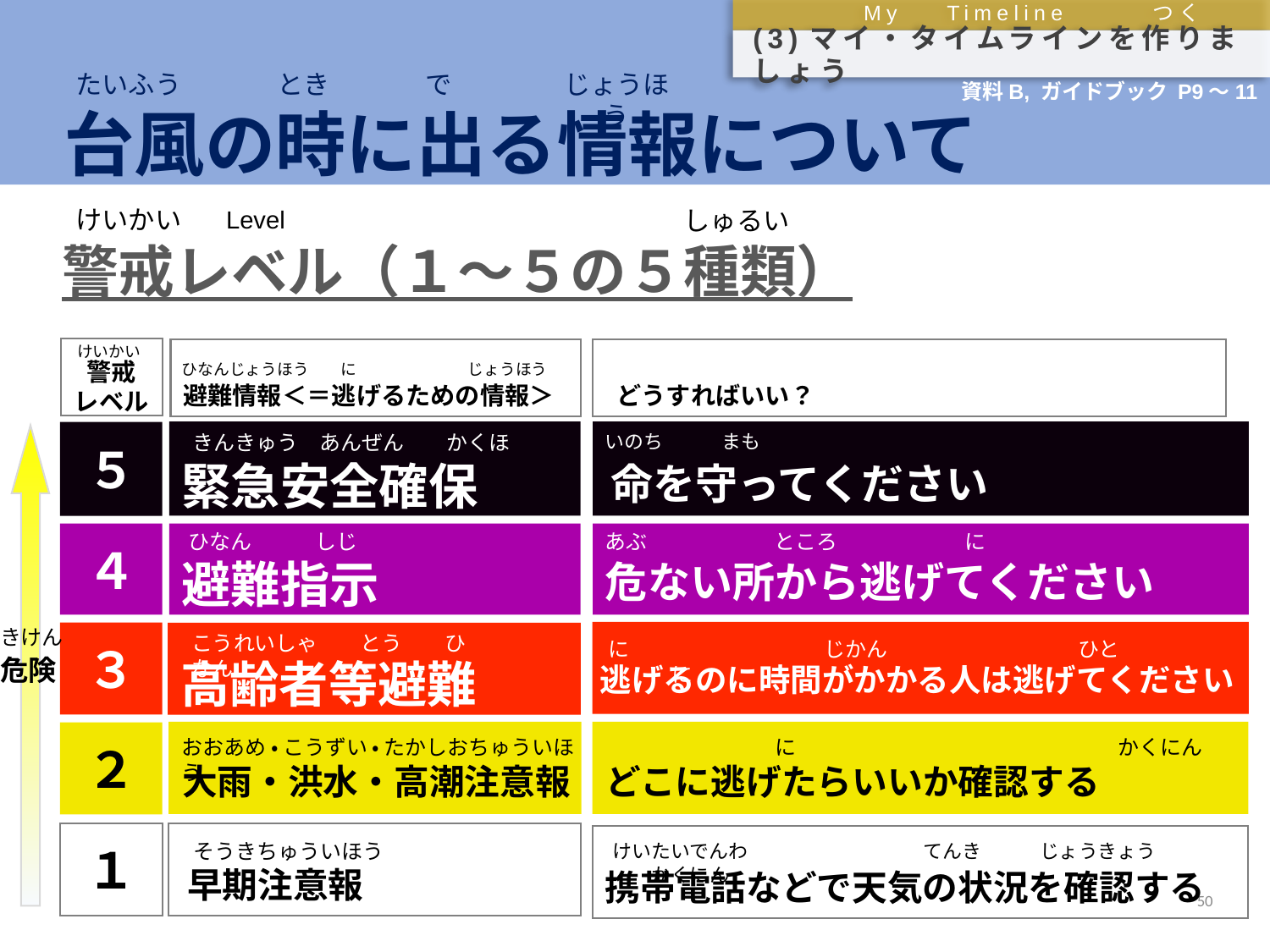

# 台風の時に出る情報について
　　　　My    Timeline　　　つく
(3)マイ・タイムラインを作りましょう
たいふう
とき
で
じょうほう
資料B, ガイドブック P9～11

警戒レベル（１～５の５種類）

けいかい
しゅるい
Level
けいかい
警戒
レベル
 どうすればいい？
避難情報＜＝逃げるための情報＞
ひなんじょうほう　　に　　　　　　　じょうほう

５
きんきゅう　あんぜん　　かくほ
いのち　　　まも

緊急安全確保
命を守ってください
ひなん　　　しじ
あぶ　　　　　　ところ　　　　　　に

４
避難指示
危ない所から逃げてください
きけん

３

こうれいしゃ　　とう　　ひなん
に　　　　　　　　　 じかん　　　　　　　　　ひと　　　に
危険
高齢者等避難
逃げるのに時間がかかる人は逃げてください

２
おおあめ ・ こうずい ・ たかしおちゅういほう
　　　　　　　　に　　　　　　　　　　　　　　　 かくにん
大雨・洪水・高潮注意報
どこに逃げたらいいか確認する
１

そうきちゅういほう
けいたいでんわ　　　　　　　　　てんき　　　じょうきょう　　　かくにん
早期注意報
携帯電話などで天気の状況を確認する
50
50